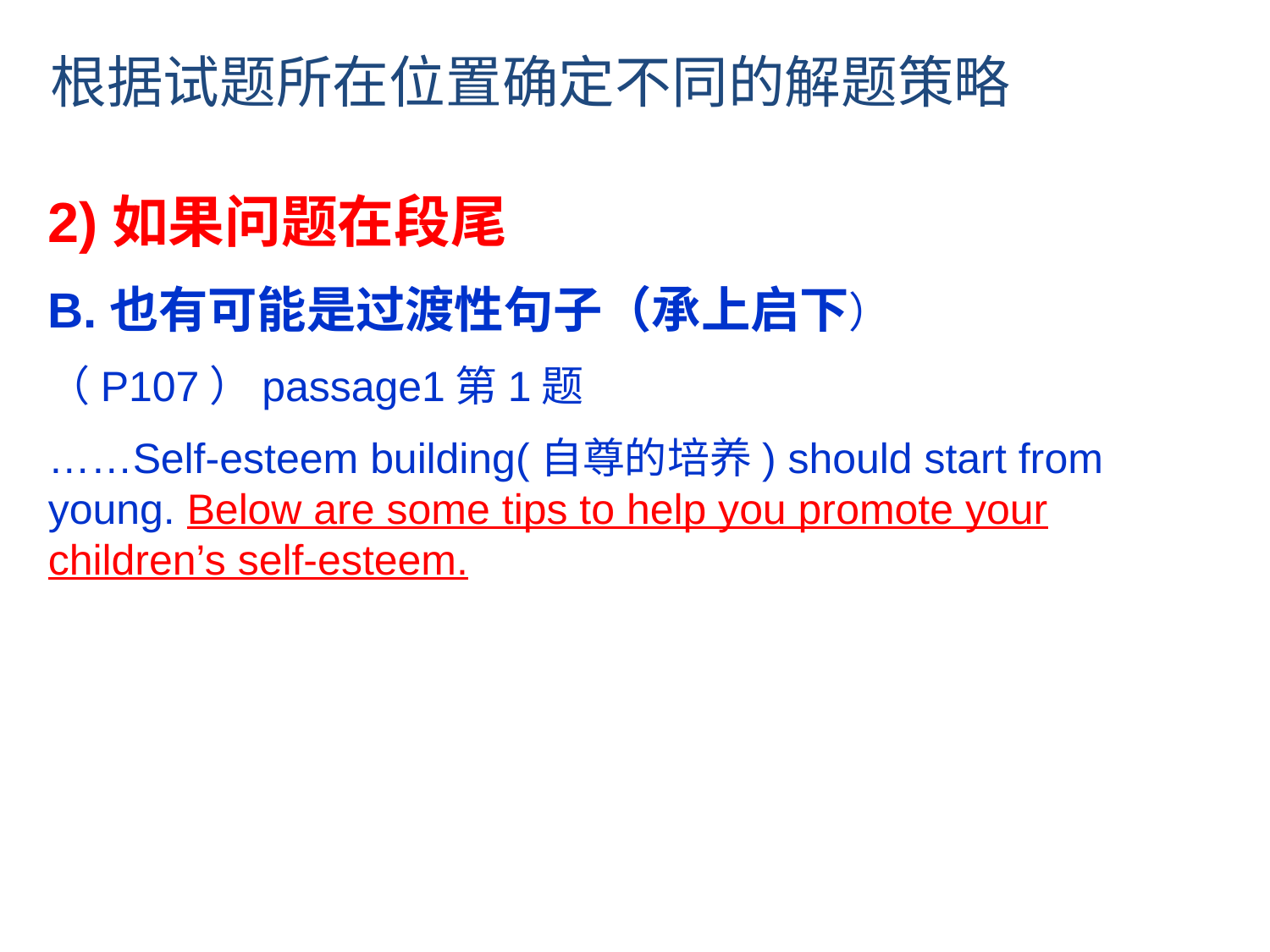

根据试题所在位置确定不同的解题策略
2)如果问题在段尾
B.也有可能是过渡性句子（承上启下）
（P107）passage1第1题
……Self-esteem building(自尊的培养) should start from young. Below are some tips to help you promote your children’s self-esteem.